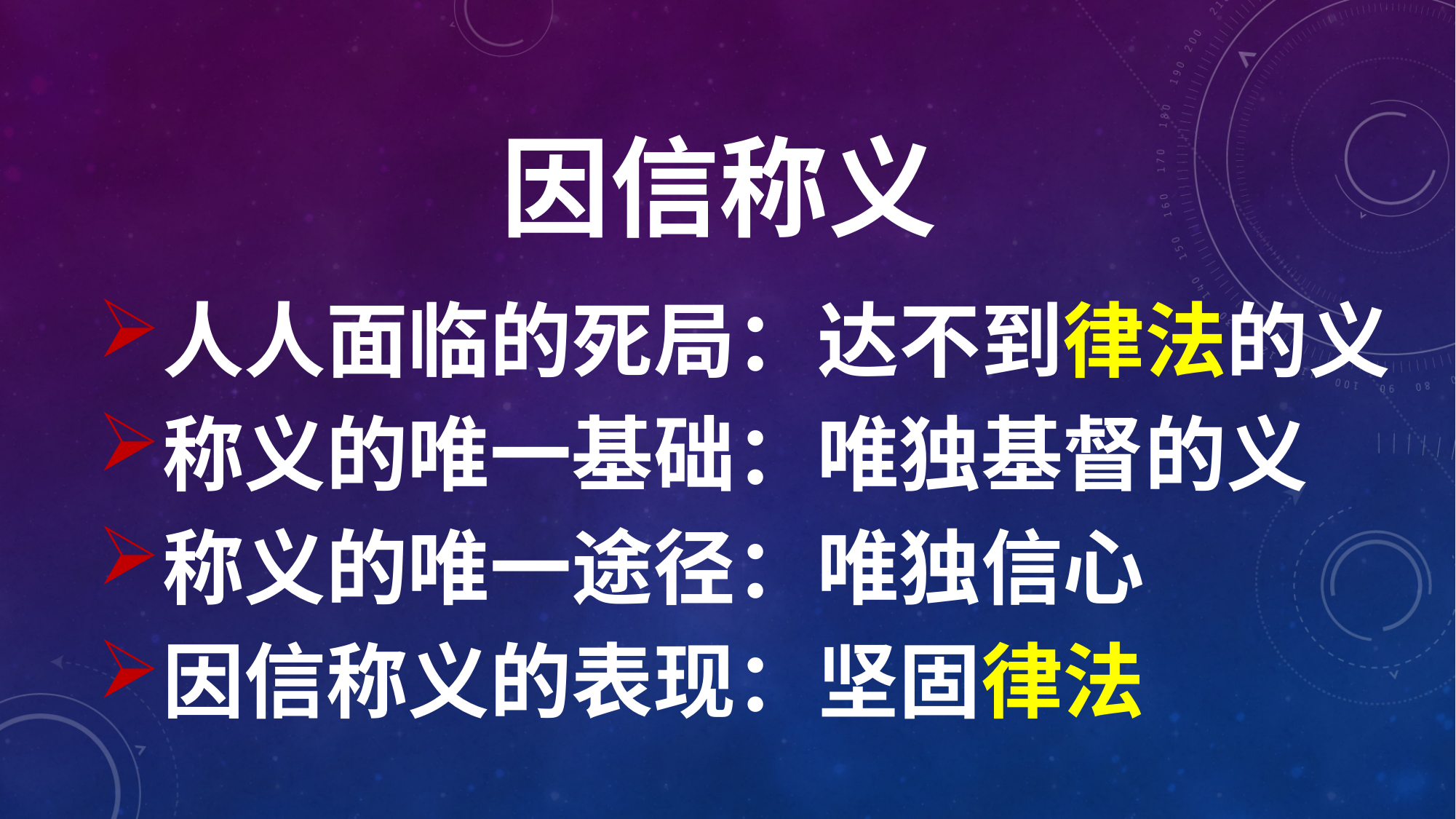

# 因信称义
人人面临的死局：达不到律法的义
称义的唯一基础：唯独基督的义
称义的唯一途径：唯独信心
因信称义的表现：坚固律法